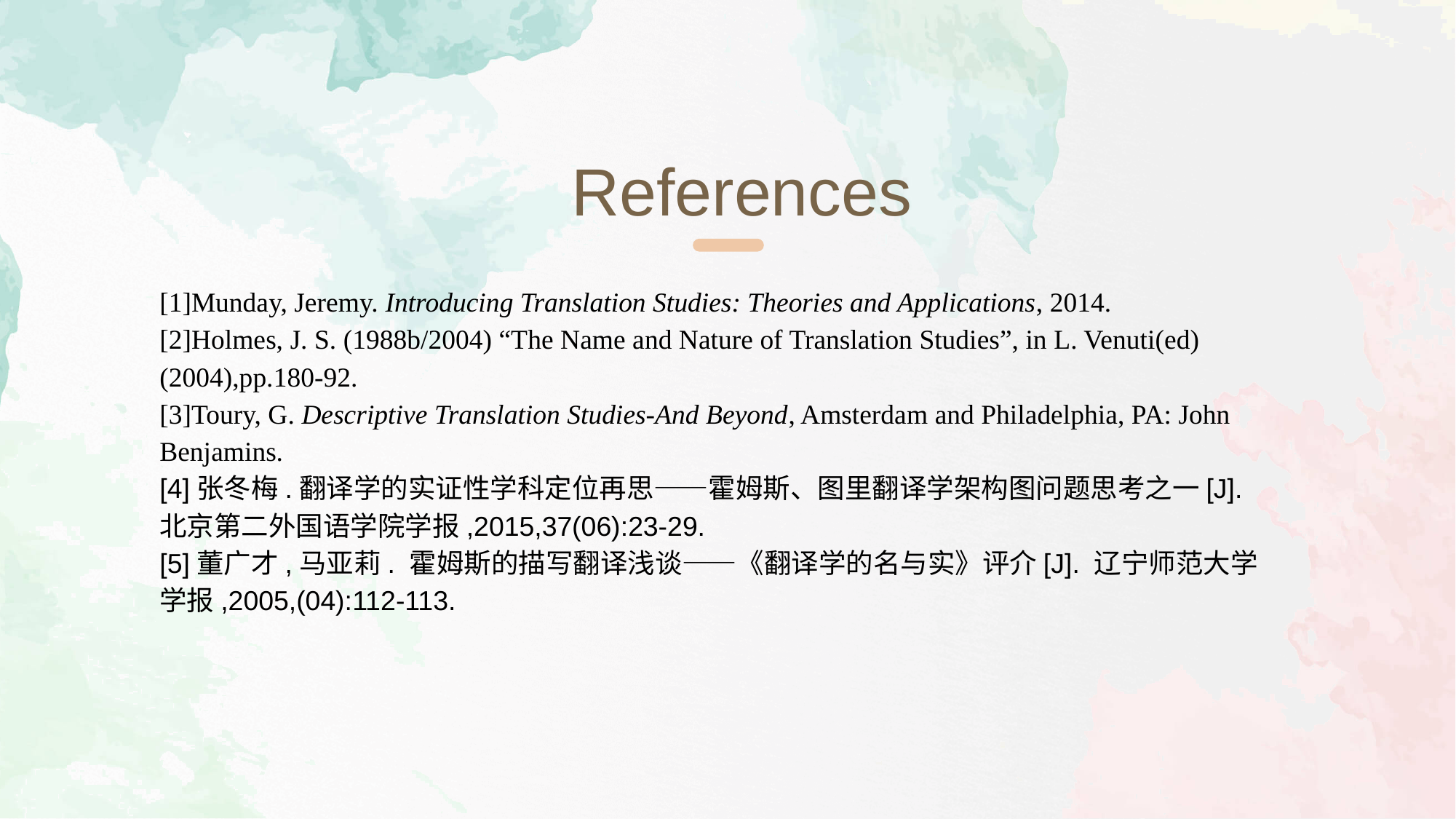

References

[1]Munday, Jeremy. Introducing Translation Studies: Theories and Applications, 2014.
[2]Holmes, J. S. (1988b/2004) “The Name and Nature of Translation Studies”, in L. Venuti(ed) (2004),pp.180-92.
[3]Toury, G. Descriptive Translation Studies-And Beyond, Amsterdam and Philadelphia, PA: John Benjamins.
[4]张冬梅.翻译学的实证性学科定位再思——霍姆斯、图里翻译学架构图问题思考之一[J].北京第二外国语学院学报,2015,37(06):23-29.
[5]董广才,马亚莉. 霍姆斯的描写翻译浅谈——《翻译学的名与实》评介[J]. 辽宁师范大学学报,2005,(04):112-113.